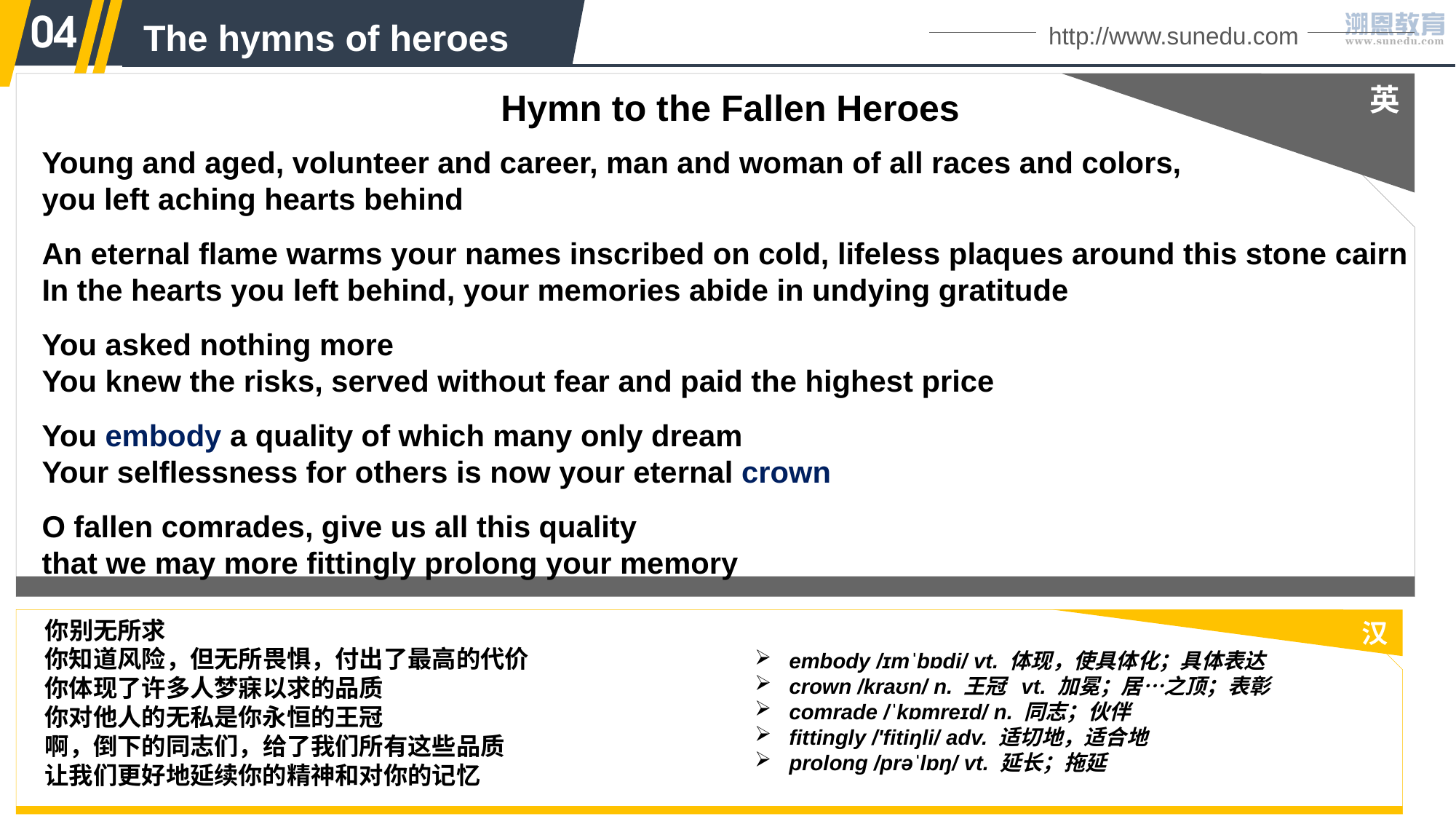

04

 The hymns of heroes
http://www.sunedu.com

英

Hymn to the Fallen Heroes

Young and aged, volunteer and career, man and woman of all races and colors,
you left aching hearts behind

An eternal flame warms your names inscribed on cold, lifeless plaques around this stone cairn
In the hearts you left behind, your memories abide in undying gratitude

You asked nothing more
You knew the risks, served without fear and paid the highest price

You embody a quality of which many only dream
Your selflessness for others is now your eternal crown

O fallen comrades, give us all this quality
that we may more fittingly prolong your memory

汉

你别无所求
你知道风险，但无所畏惧，付出了最高的代价
你体现了许多人梦寐以求的品质
你对他人的无私是你永恒的王冠
啊，倒下的同志们，给了我们所有这些品质
让我们更好地延续你的精神和对你的记忆
embody /ɪmˈbɒdi/ vt. 体现，使具体化；具体表达
crown /kraʊn/ n. 王冠  vt. 加冕；居…之顶；表彰
comrade /ˈkɒmreɪd/ n. 同志；伙伴
fittingly /'fitiŋli/ adv. 适切地，适合地
prolong /prəˈlɒŋ/ vt. 延长；拖延